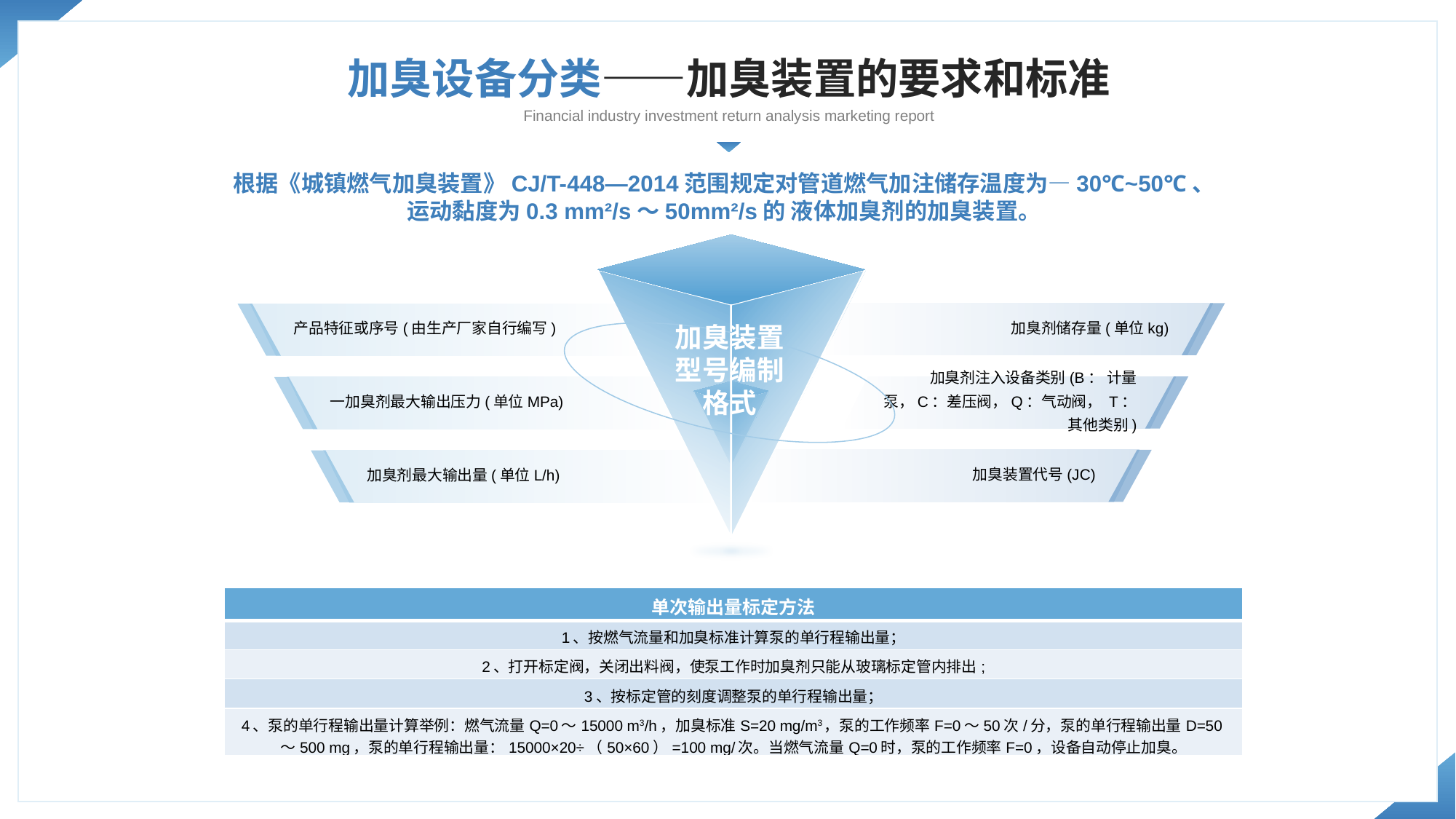

加臭设备分类——加臭装置的要求和标准
Financial industry investment return analysis marketing report

根据《城镇燃气加臭装置》CJ/T-448—2014范围规定对管道燃气加注储存温度为—30℃~50℃、
运动黏度为0.3 mm²/s～50mm²/s的 液体加臭剂的加臭装置。

加臭剂储存量(单位kg)

产品特征或序号(由生产厂家自行编写)
加臭装置
型号编制
格式

加臭剂注入设备类别(B： 计量泵，C：差压阀，Q：气动阀， T：其他类别)

一加臭剂最大输出压力(单位MPa)

加臭装置代号(JC)

加臭剂最大输出量(单位L/h)

| 单次输出量标定方法 |
| --- |
| 1、按燃气流量和加臭标准计算泵的单行程输出量； |
| 2、打开标定阀，关闭出料阀，使泵工作时加臭剂只能从玻璃标定管内排出; |
| 3、按标定管的刻度调整泵的单行程输出量； |
| 4、泵的单行程输出量计算举例：燃气流量Q=0～15000 m3/h，加臭标准S=20 mg/m3，泵的工作频率F=0～50次/分，泵的单行程输出量D=50～500 mg，泵的单行程输出量：15000×20÷（50×60）=100 mg/次。当燃气流量Q=0时，泵的工作频率F=0，设备自动停止加臭。 |